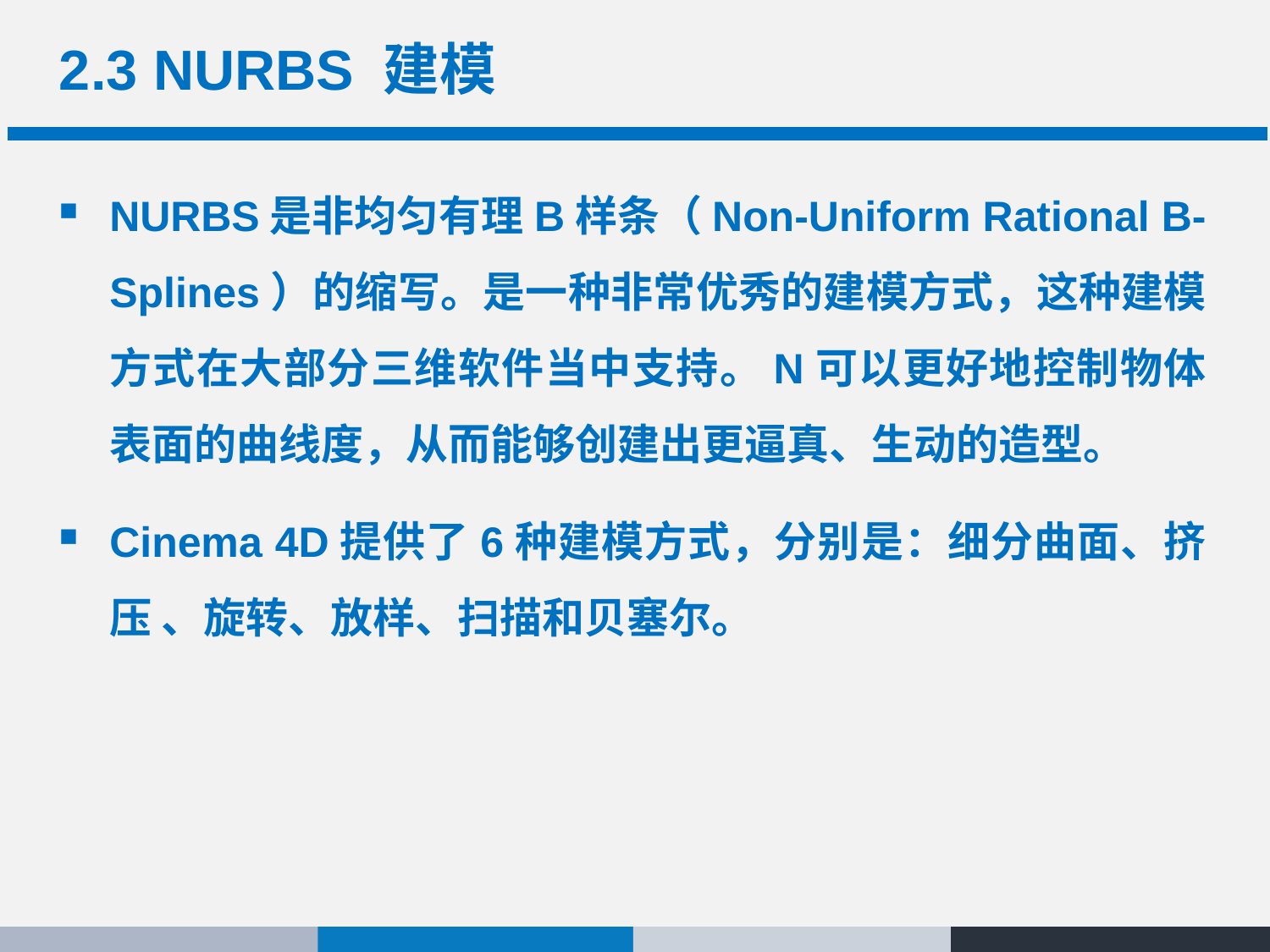

# 2.3 NURBS 建模
NURBS是非均匀有理B样条（Non-Uniform Rational B-Splines）的缩写。是一种非常优秀的建模方式，这种建模方式在大部分三维软件当中支持。N可以更好地控制物体表面的曲线度，从而能够创建出更逼真、生动的造型。
Cinema 4D提供了6种建模方式，分别是：细分曲面、挤压 、旋转、放样、扫描和贝塞尔。